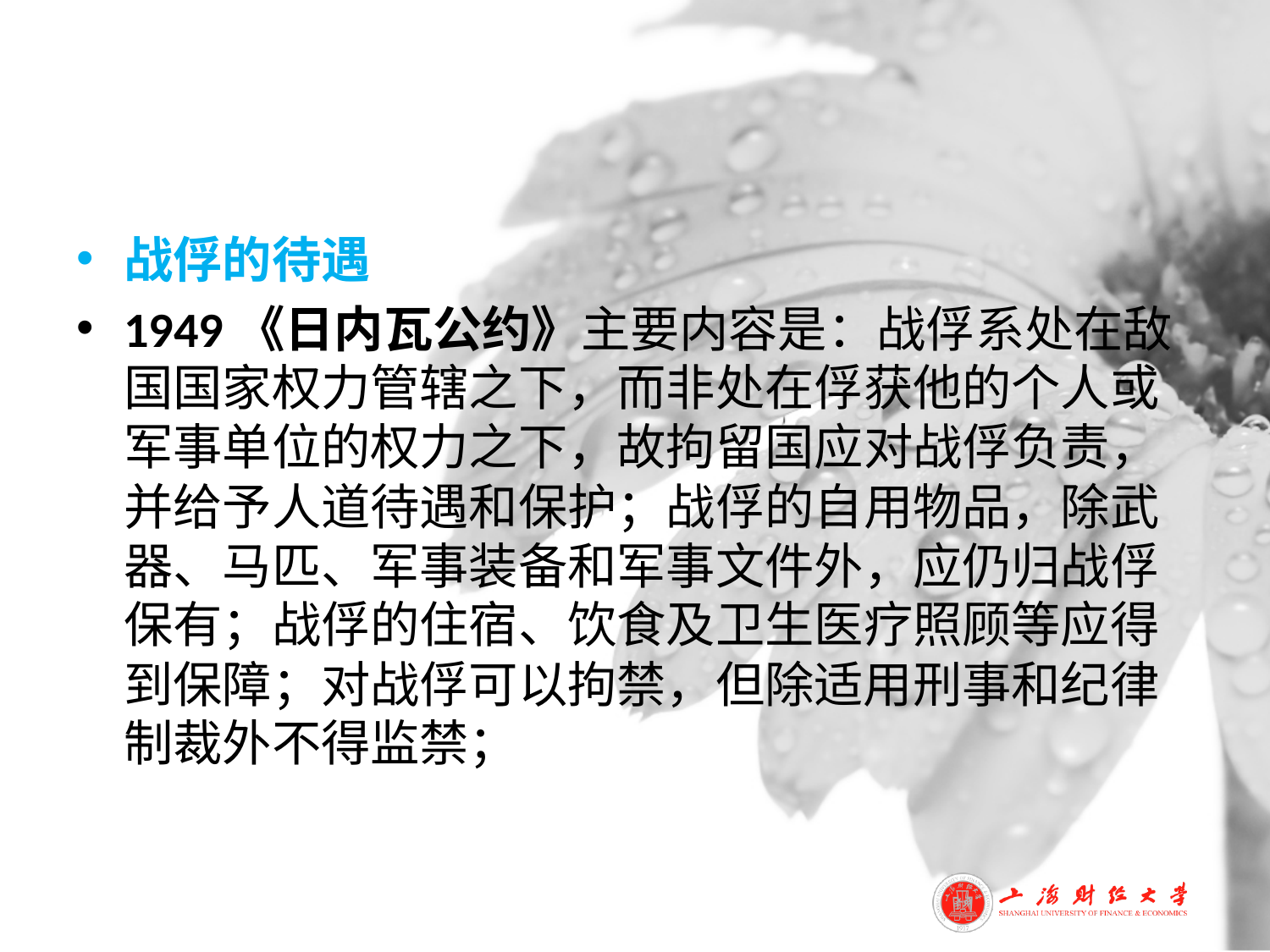

#
战俘的待遇
1949《日内瓦公约》主要内容是：战俘系处在敌国国家权力管辖之下，而非处在俘获他的个人或军事单位的权力之下，故拘留国应对战俘负责，并给予人道待遇和保护；战俘的自用物品，除武器、马匹、军事装备和军事文件外，应仍归战俘保有；战俘的住宿、饮食及卫生医疗照顾等应得到保障；对战俘可以拘禁，但除适用刑事和纪律制裁外不得监禁；